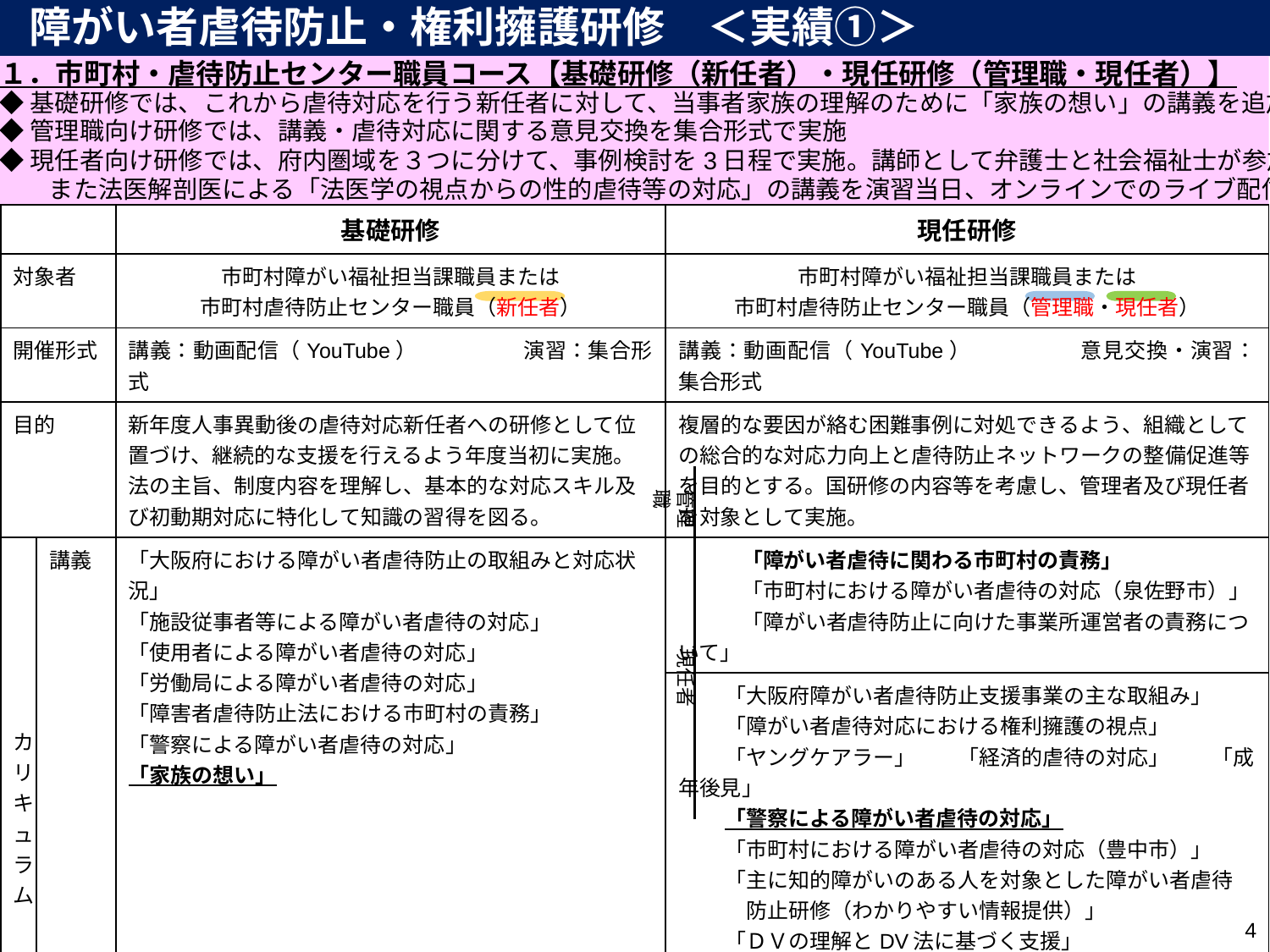

障がい者虐待防止・権利擁護研修　＜実績①＞

１．市町村・虐待防止センター職員コース【基礎研修（新任者）・現任研修（管理職・現任者）】
◆基礎研修では、これから虐待対応を行う新任者に対して、当事者家族の理解のために「家族の想い」の講義を追加
◆管理職向け研修では、講義・虐待対応に関する意見交換を集合形式で実施
◆現任者向け研修では、府内圏域を３つに分けて、事例検討を3日程で実施。講師として弁護士と社会福祉士が参加
　　また法医解剖医による「法医学の視点からの性的虐待等の対応」の講義を演習当日、オンラインでのライブ配信を実施

|  |  | 基礎研修 | 現任研修 |
| --- | --- | --- | --- |
| 対象者 |  | 市町村障がい福祉担当課職員または 市町村虐待防止センター職員（新任者） | 市町村障がい福祉担当課職員または 市町村虐待防止センター職員（管理職・現任者） |
| 開催形式 |  | 講義：動画配信（YouTube）　　　　　演習：集合形式 | 講義：動画配信（YouTube）　　　　　意見交換・演習：集合形式 |
| 目的 |  | 新年度人事異動後の虐待対応新任者への研修として位置づけ、継続的な支援を行えるよう年度当初に実施。法の主旨、制度内容を理解し、基本的な対応スキル及び初動期対応に特化して知識の習得を図る。 | 複層的な要因が絡む困難事例に対処できるよう、組織としての総合的な対応力向上と虐待防止ネットワークの整備促進等を目的とする。国研修の内容等を考慮し、管理者及び現任者を対象として実施。 |
| カリキュラム | 講義 | 「大阪府における障がい者虐待防止の取組みと対応状況」 「施設従事者等による障がい者虐待の対応」 「使用者による障がい者虐待の対応」　 「労働局による障がい者虐待の対応」 「障害者虐待防止法における市町村の責務」 「警察による障がい者虐待の対応」　 「家族の想い」 | 「障がい者虐待に関わる市町村の責務」 　　　「市町村における障がい者虐待の対応（泉佐野市）」 　　　「障がい者虐待防止に向けた事業所運営者の責務について」 |
|  |  |  | 「大阪府障がい者虐待防止支援事業の主な取組み」 　　 「障がい者虐待対応における権利擁護の視点」 　　 「ヤングケアラー」　　「経済的虐待の対応」　　「成年後見」 　　 「警察による障がい者虐待の対応」 　　 「市町村における障がい者虐待の対応（豊中市）」 　　 「主に知的障がいのある人を対象とした障がい者虐待　 　　　 防止研修（わかりやすい情報提供）」 　　 「ＤＶの理解とDV法に基づく支援」 　　 「法医学の視点からの性的虐待等の対応」 （演習当日オンラインでのライブ配信） |
|  | 演習 | 「養護者虐待における対応について」 | 管理職：「虐待対応に関する意見交換」 現任者：「事例検討（養護者・従事者）」 |
| 実績 |  | 受講者数　令和2年度、令和3年度 ：書面開催 　　　 　　　　　　　　　令和4年度 ：３３名　　令和5年度　：８１名 | 受講者数　令和2年度 ：74名　　令和3年度 ：54名 　　　　　　　　　令和4年度　：53名　　令和5年度　 ：139名 |

管理職
現任者
4